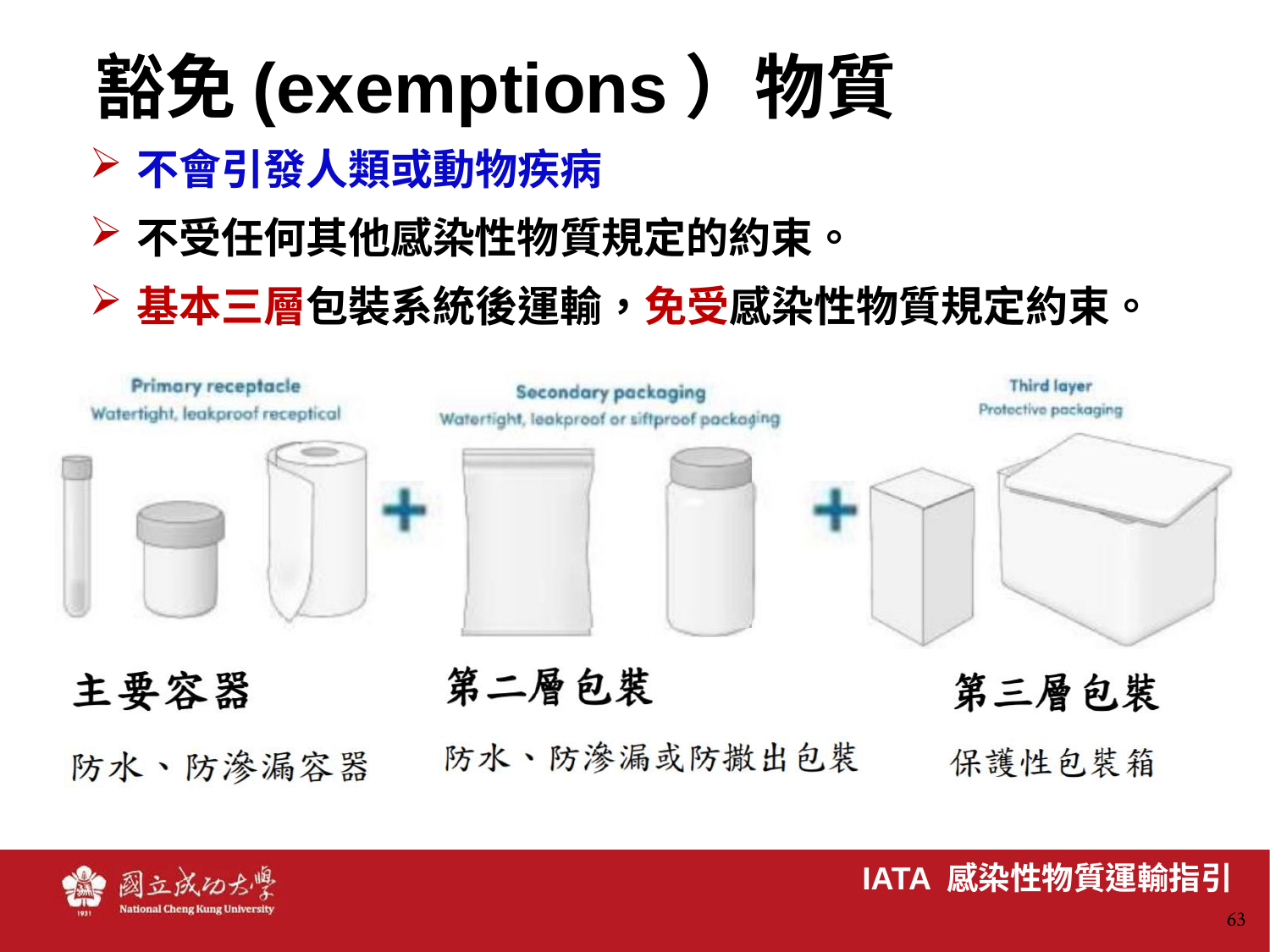

# 豁免(exemptions）物質
不會引發人類或動物疾病
不受任何其他感染性物質規定的約束。
基本三層包裝系統後運輸，免受感染性物質規定約束。

IATA 感染性物質運輸指引
63